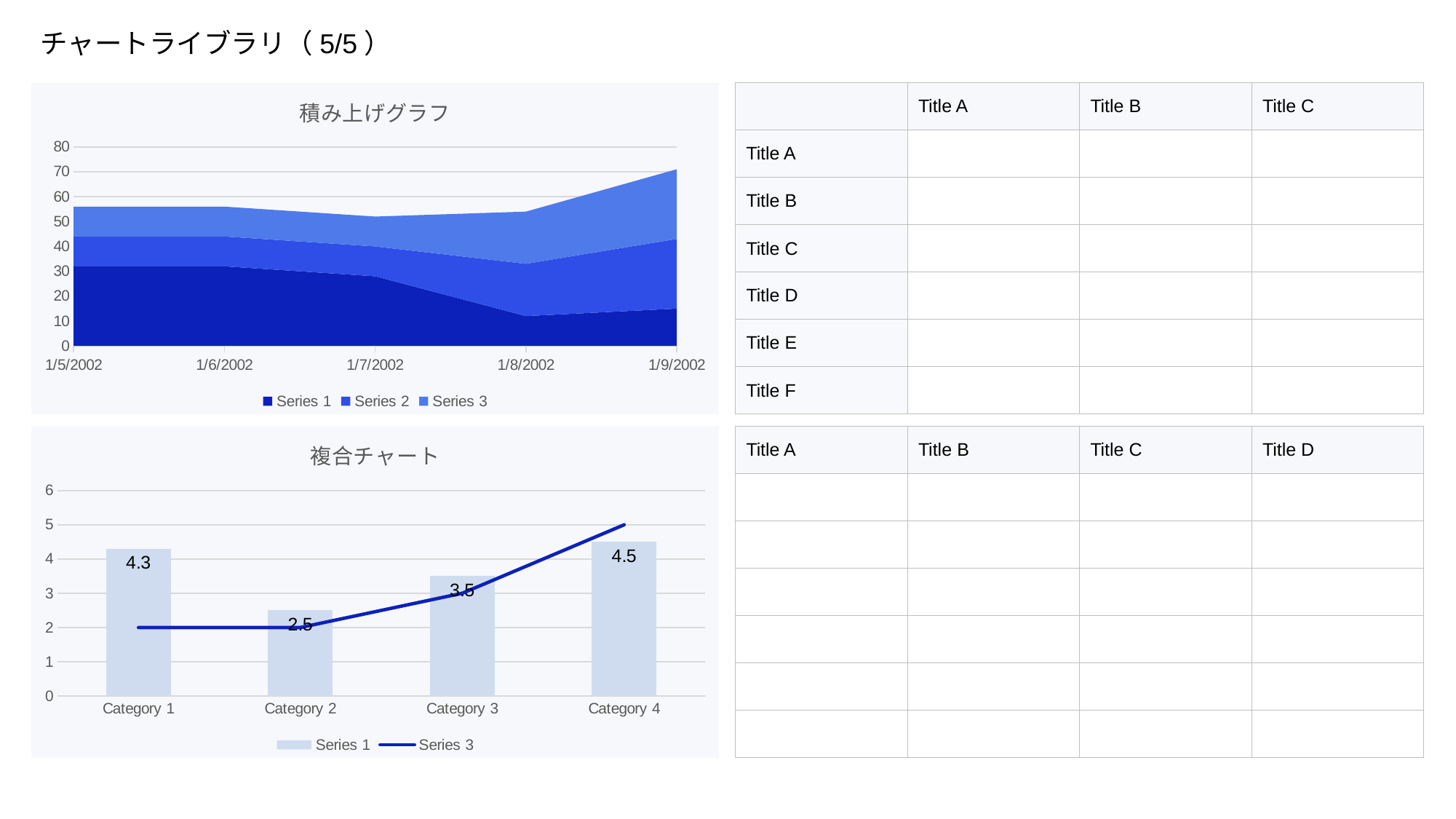

チャートライブラリ（5/5）

### Chart: 積み上げグラフ

| Category | Series 1 | Series 2 | Series 3 |
|---|---|---|---|
| 1/5/2002 | 32.0 | 12.0 | 12.0 |
| 1/6/2002 | 32.0 | 12.0 | 12.0 |
| 1/7/2002 | 28.0 | 12.0 | 12.0 |
| 1/8/2002 | 12.0 | 21.0 | 21.0 |
| 1/9/2002 | 15.0 | 28.0 | 28.0 |
|  | Title A | Title B | Title C |
| --- | --- | --- | --- |
| Title A |  |  |  |
| Title B |  |  |  |
| Title C |  |  |  |
| Title D |  |  |  |
| Title E |  |  |  |
| Title F |  |  |  |

### Chart: 複合チャート

| Category | Series 1 | Series 3 |
|---|---|---|
| Category 1 | 4.3 | 2.0 |
| Category 2 | 2.5 | 2.0 |
| Category 3 | 3.5 | 3.0 |
| Category 4 | 4.5 | 5.0 |
| Title A | Title B | Title C | Title D |
| --- | --- | --- | --- |
|  |  |  |  |
|  |  |  |  |
|  |  |  |  |
|  |  |  |  |
|  |  |  |  |
|  |  |  |  |